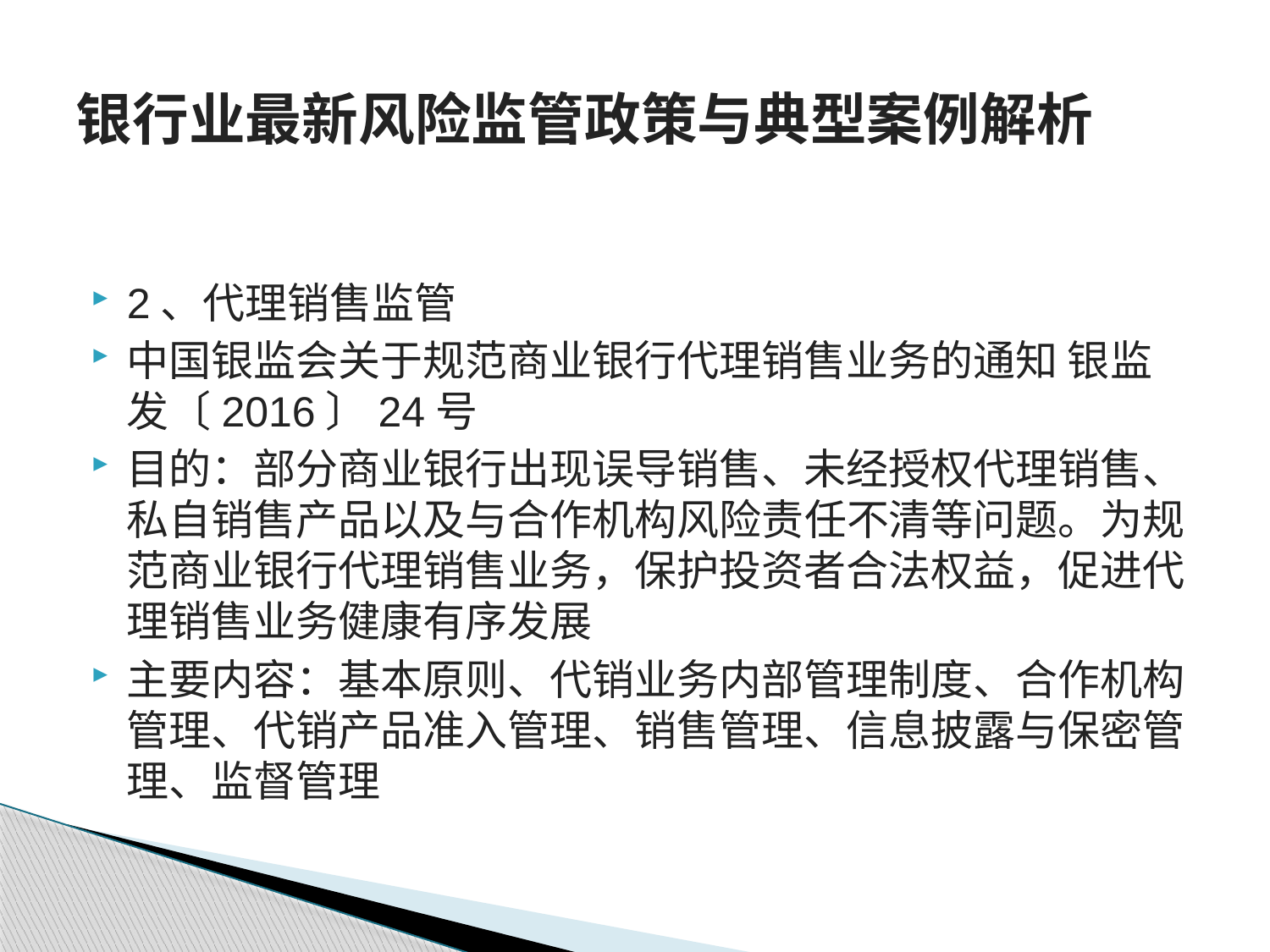

# 银行业最新风险监管政策与典型案例解析

2、代理销售监管
中国银监会关于规范商业银行代理销售业务的通知 银监发〔2016〕24号
目的：部分商业银行出现误导销售、未经授权代理销售、私自销售产品以及与合作机构风险责任不清等问题。为规范商业银行代理销售业务，保护投资者合法权益，促进代理销售业务健康有序发展
主要内容：基本原则、代销业务内部管理制度、合作机构管理、代销产品准入管理、销售管理、信息披露与保密管理、监督管理